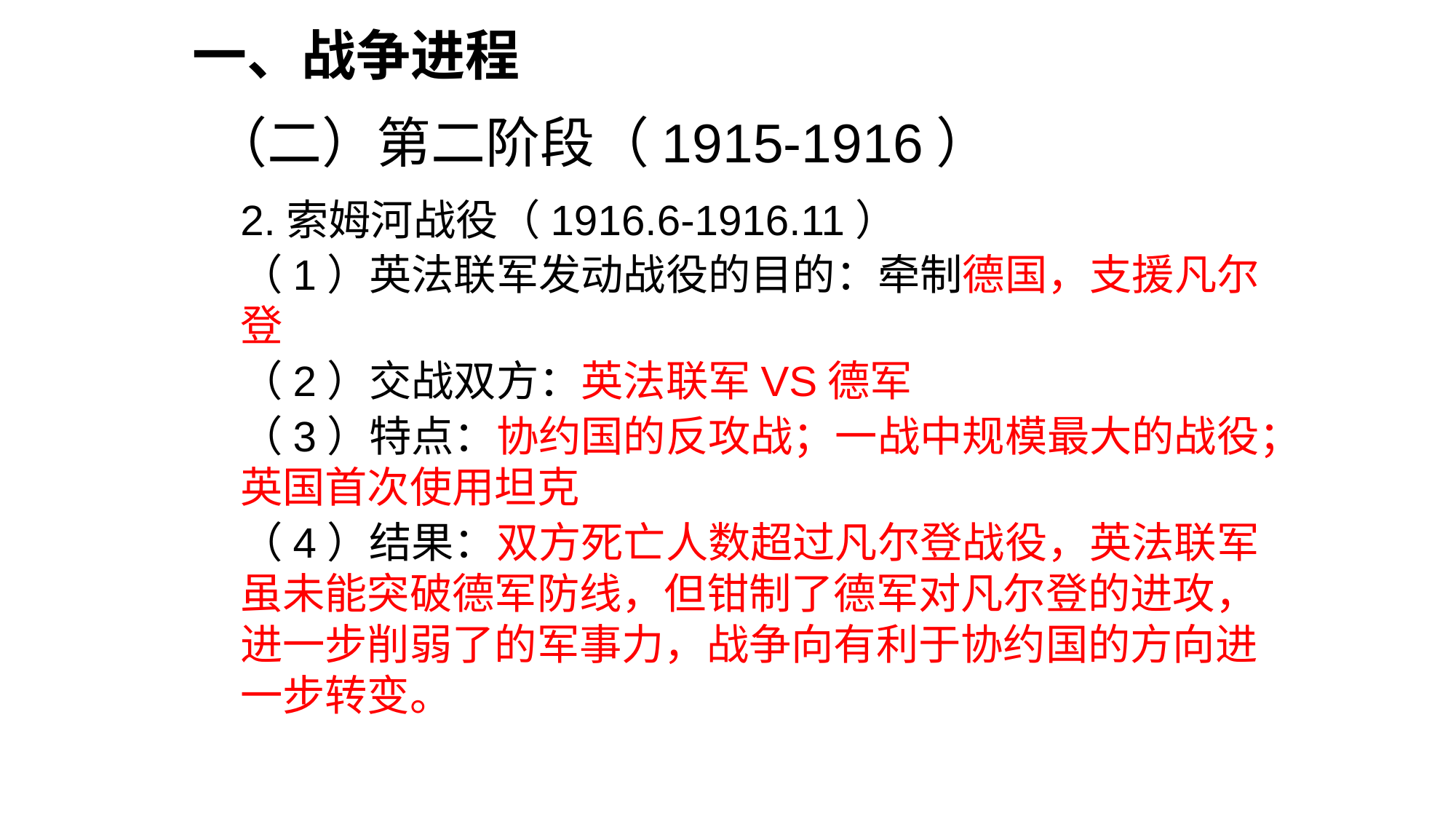

一、战争进程
（二）第二阶段（1915-1916）
2.索姆河战役（1916.6-1916.11）
（1）英法联军发动战役的目的：牵制德国，支援凡尔登
（2）交战双方：英法联军VS德军
（3）特点：协约国的反攻战；一战中规模最大的战役；英国首次使用坦克
（4）结果：双方死亡人数超过凡尔登战役，英法联军虽未能突破德军防线，但钳制了德军对凡尔登的进攻，进一步削弱了的军事力，战争向有利于协约国的方向进一步转变。